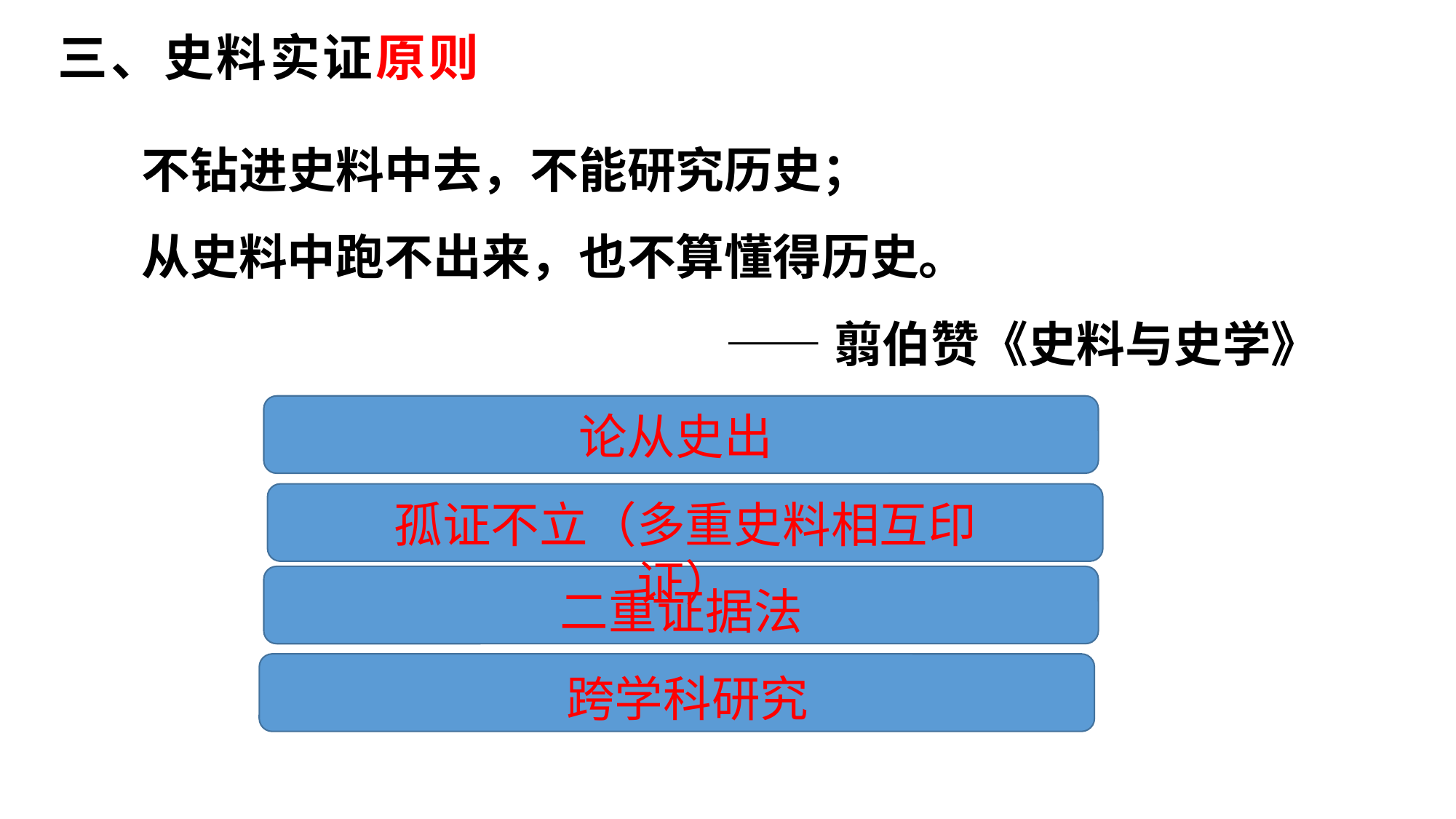

三、史料实证原则
不钻进史料中去，不能研究历史；
从史料中跑不出来，也不算懂得历史。
——翦伯赞《史料与史学》

论从史出

孤证不立（多重史料相互印证）

二重证据法
2、如何使用这些史料？
             ——使用史料的方法

跨学科研究